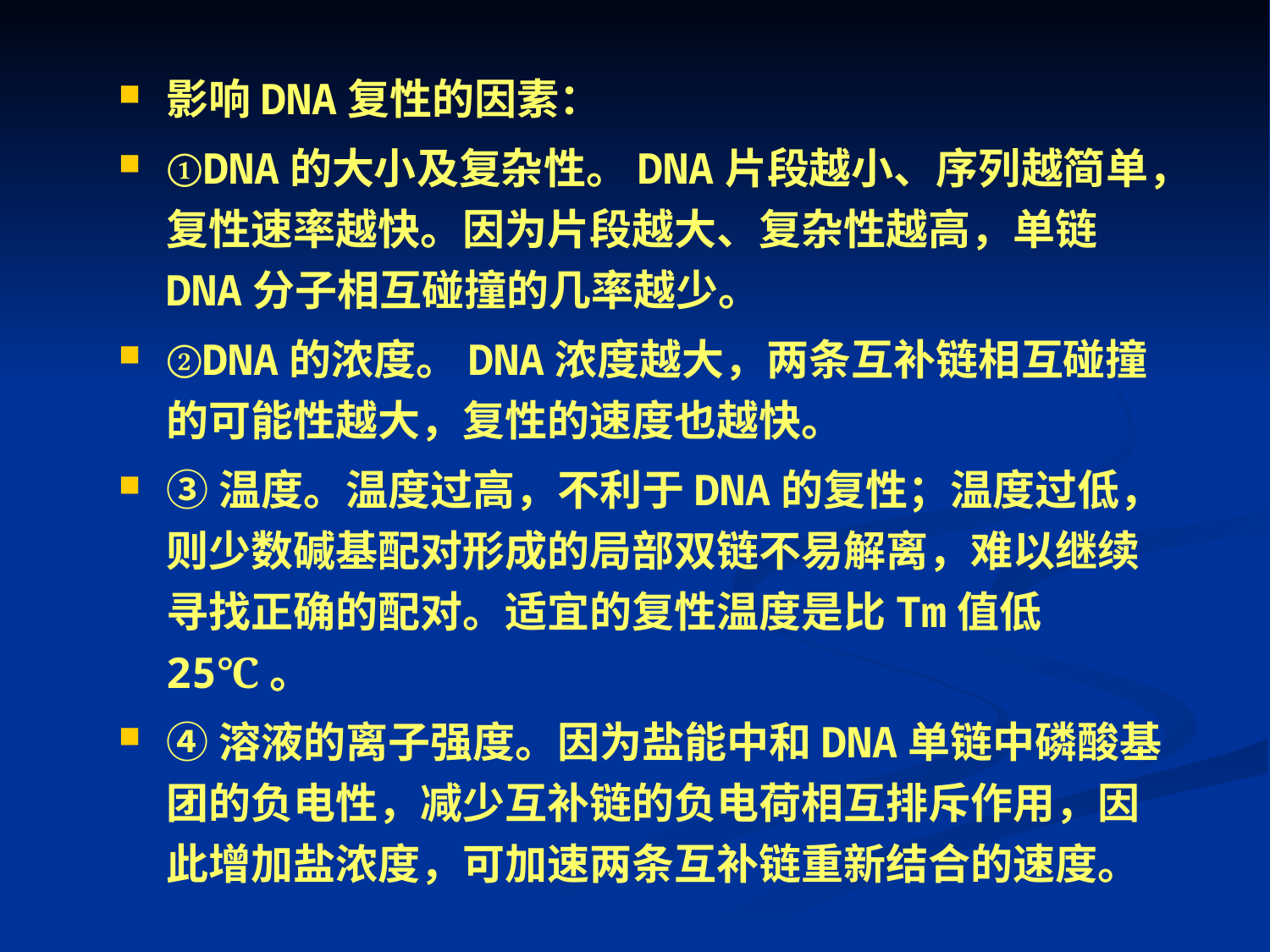

影响DNA复性的因素：
①DNA的大小及复杂性。DNA片段越小、序列越简单，复性速率越快。因为片段越大、复杂性越高，单链DNA分子相互碰撞的几率越少。
②DNA的浓度。DNA浓度越大，两条互补链相互碰撞的可能性越大，复性的速度也越快。
③温度。温度过高，不利于DNA的复性；温度过低，则少数碱基配对形成的局部双链不易解离，难以继续寻找正确的配对。适宜的复性温度是比Tm值低25℃。
④溶液的离子强度。因为盐能中和DNA单链中磷酸基团的负电性，减少互补链的负电荷相互排斥作用，因此增加盐浓度，可加速两条互补链重新结合的速度。